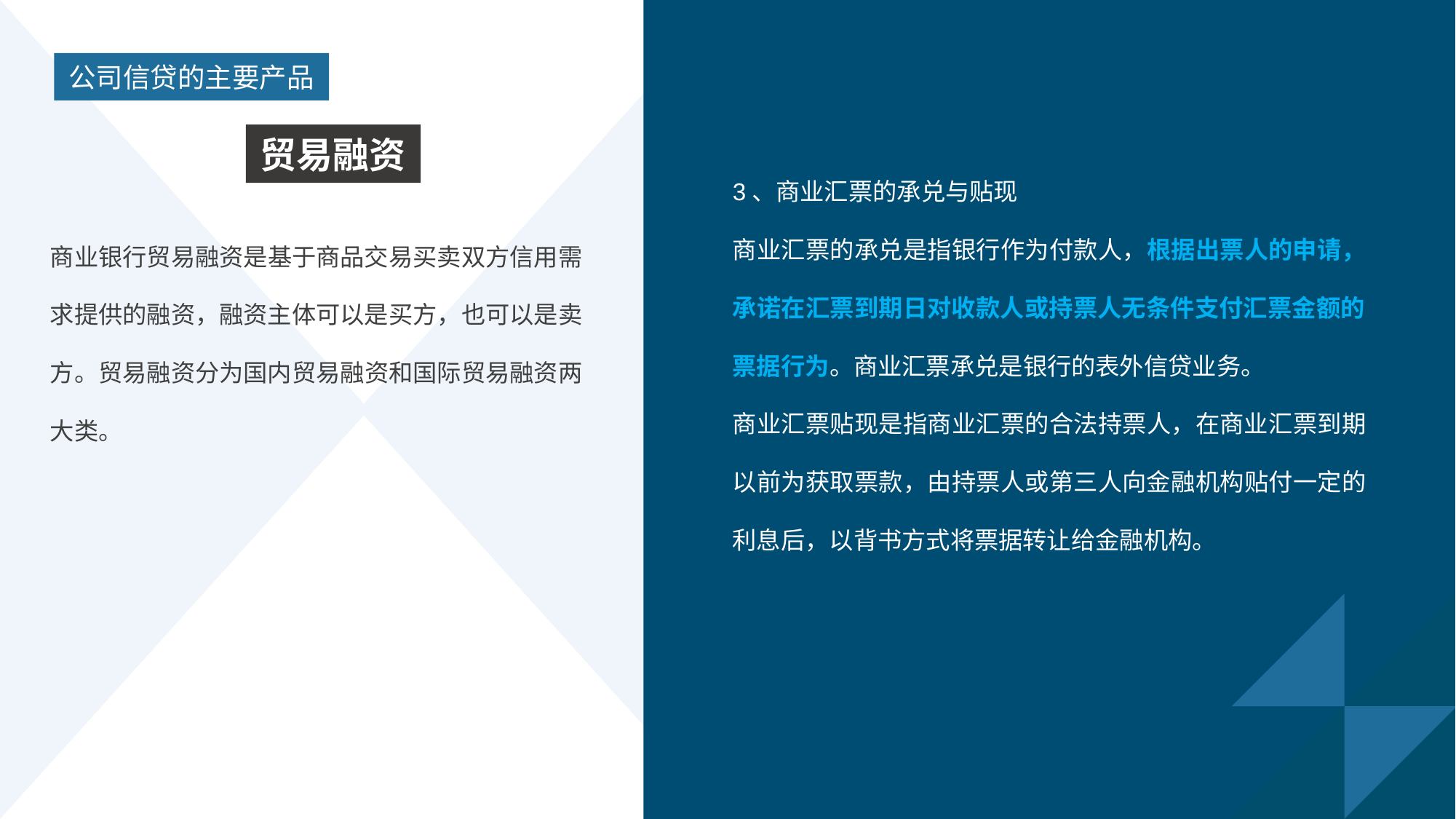

公司信贷的主要产品
贸易融资
3、商业汇票的承兑与贴现
商业汇票的承兑是指银行作为付款人，根据出票人的申请，承诺在汇票到期日对收款人或持票人无条件支付汇票金额的票据行为。商业汇票承兑是银行的表外信贷业务。
商业汇票贴现是指商业汇票的合法持票人，在商业汇票到期以前为获取票款，由持票人或第三人向金融机构贴付一定的利息后，以背书方式将票据转让给金融机构。
商业银行贸易融资是基于商品交易买卖双方信用需求提供的融资，融资主体可以是买方，也可以是卖方。贸易融资分为国内贸易融资和国际贸易融资两大类。